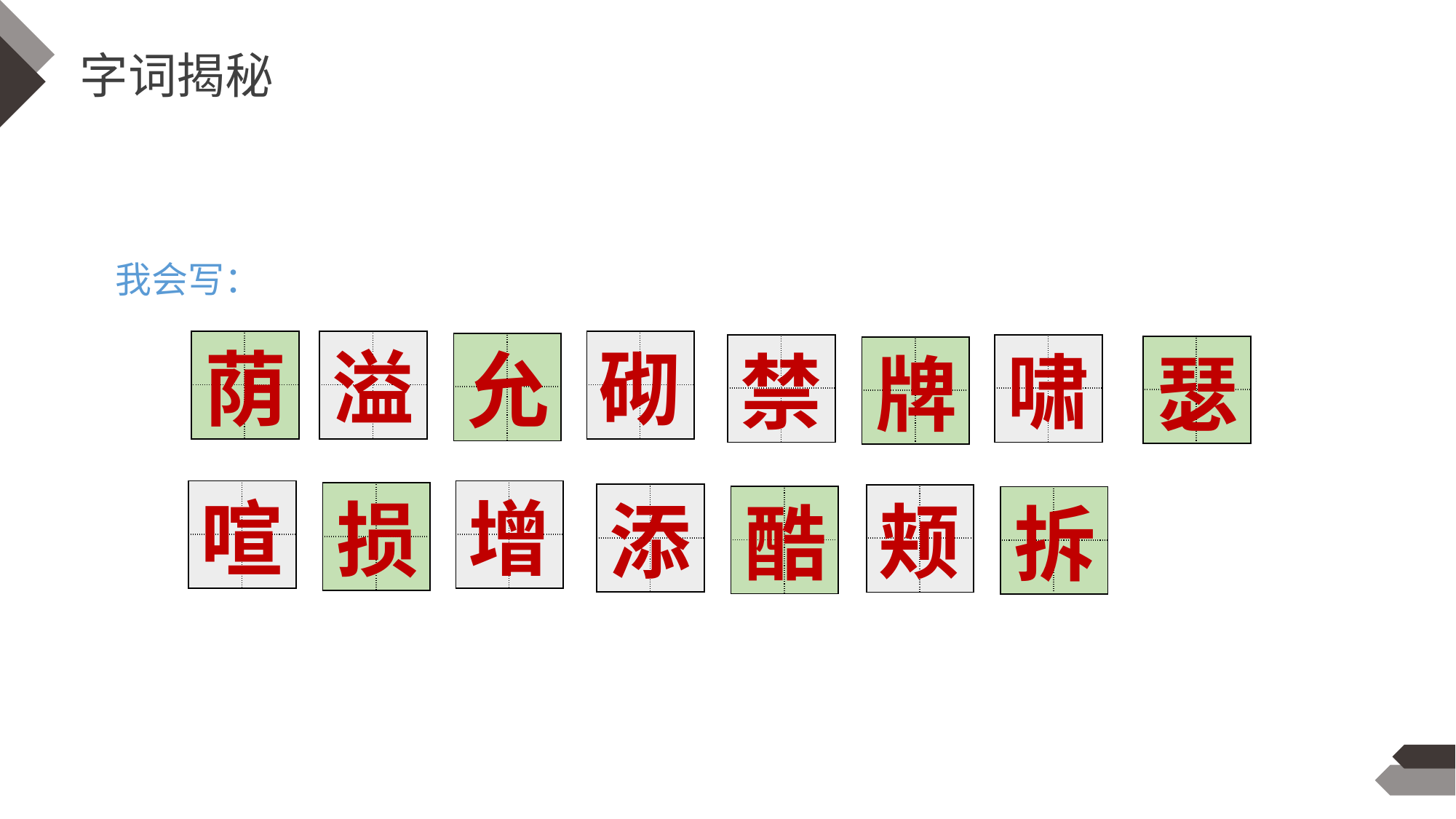

字词揭秘
我会写：
|  |  |
| --- | --- |
|  |  |
|  |  |
| --- | --- |
|  |  |
|  |  |
| --- | --- |
|  |  |
溢
砌
荫
|  |  |
| --- | --- |
|  |  |
允
|  |  |
| --- | --- |
|  |  |
|  |  |
| --- | --- |
|  |  |
禁
啸
|  |  |
| --- | --- |
|  |  |
|  |  |
| --- | --- |
|  |  |
瑟
牌
|  |  |
| --- | --- |
|  |  |
|  |  |
| --- | --- |
|  |  |
喧
增
|  |  |
| --- | --- |
|  |  |
损
|  |  |
| --- | --- |
|  |  |
|  |  |
| --- | --- |
|  |  |
添
颊
|  |  |
| --- | --- |
|  |  |
|  |  |
| --- | --- |
|  |  |
酷
拆